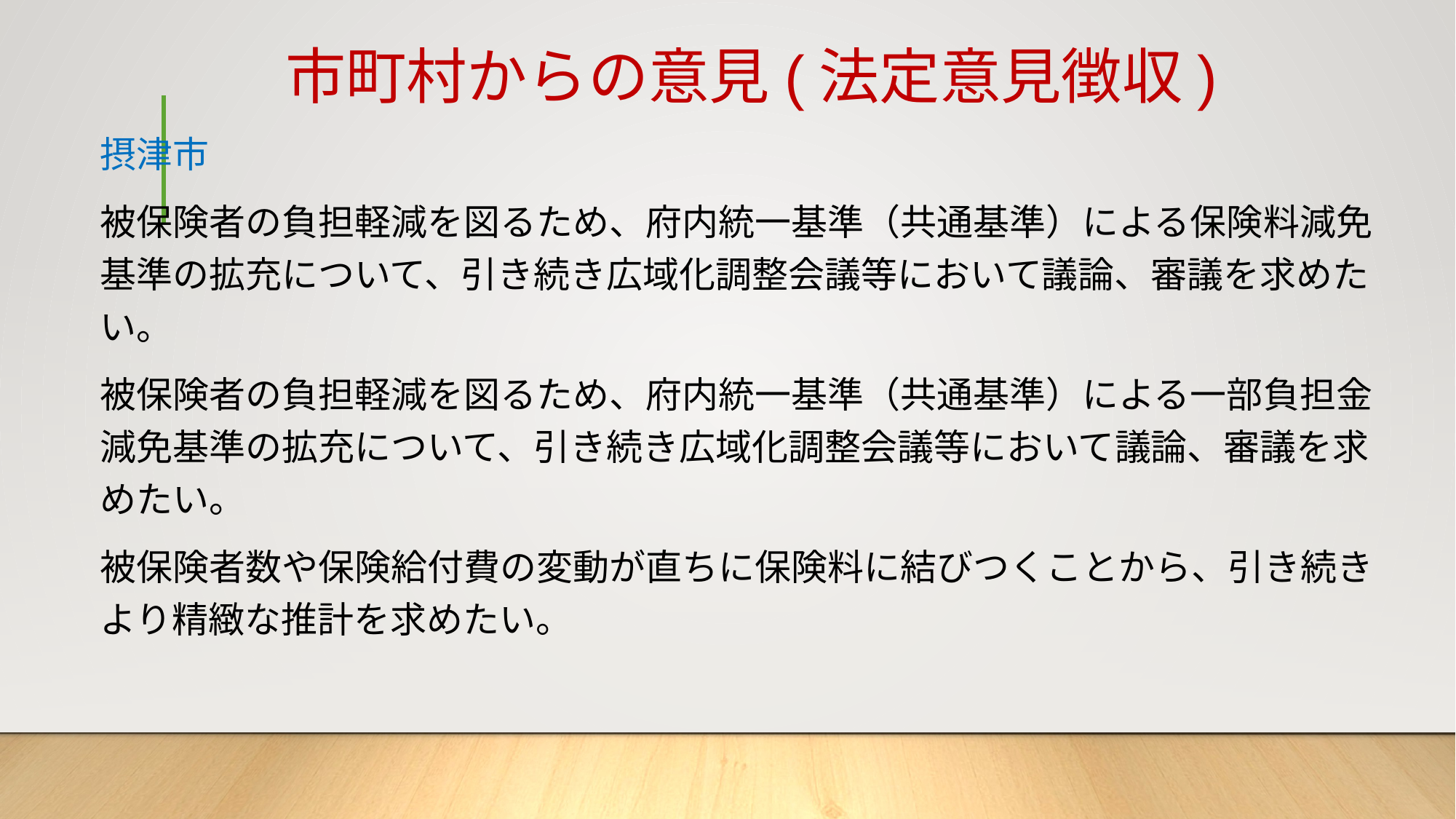

# 市町村からの意見(法定意見徴収)
摂津市
被保険者の負担軽減を図るため、府内統一基準（共通基準）による保険料減免基準の拡充について、引き続き広域化調整会議等において議論、審議を求めたい。
被保険者の負担軽減を図るため、府内統一基準（共通基準）による一部負担金減免基準の拡充について、引き続き広域化調整会議等において議論、審議を求めたい。
被保険者数や保険給付費の変動が直ちに保険料に結びつくことから、引き続きより精緻な推計を求めたい。